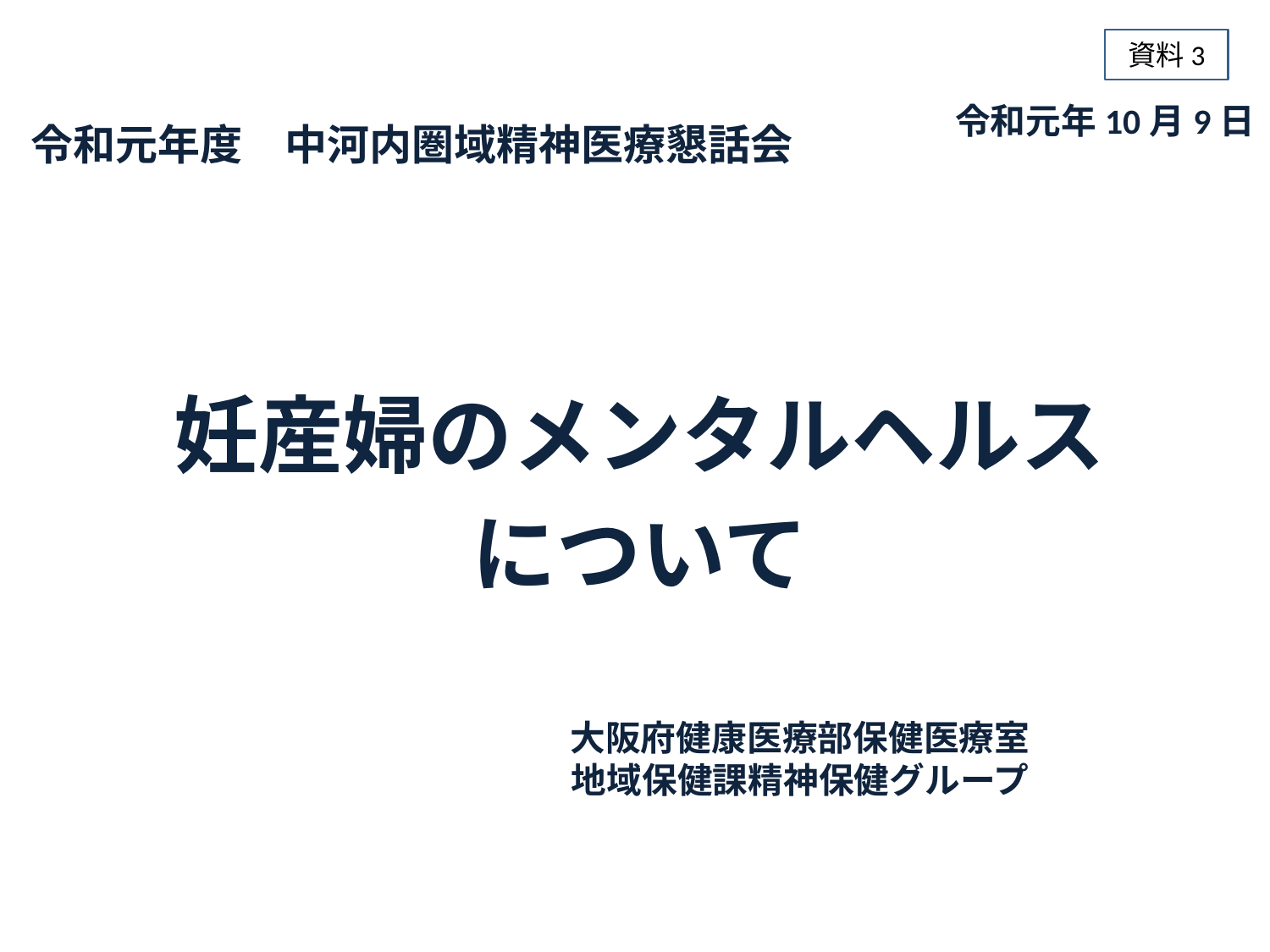

資料3
令和元年度　中河内圏域精神医療懇話会
# 令和元年10月9日
妊産婦のメンタルヘルス
について
大阪府健康医療部保健医療室
地域保健課精神保健グループ